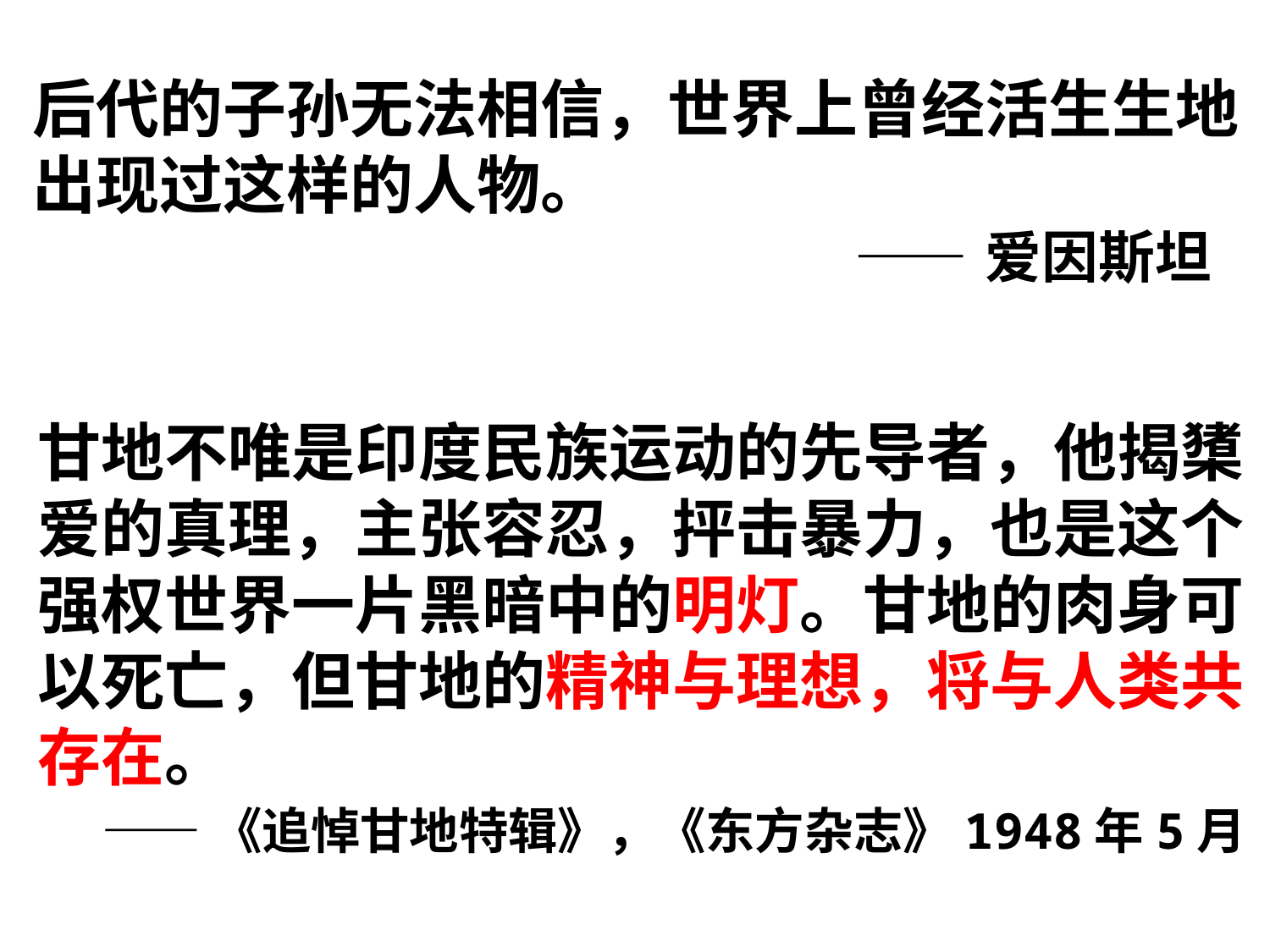

后代的子孙无法相信，世界上曾经活生生地出现过这样的人物。
                                                                ——爱因斯坦
甘地不唯是印度民族运动的先导者，他揭橥爱的真理，主张容忍，抨击暴力，也是这个强权世界一片黑暗中的明灯。甘地的肉身可以死亡，但甘地的精神与理想，将与人类共存在。
     ——《追悼甘地特辑》，《东方杂志》1948年5月